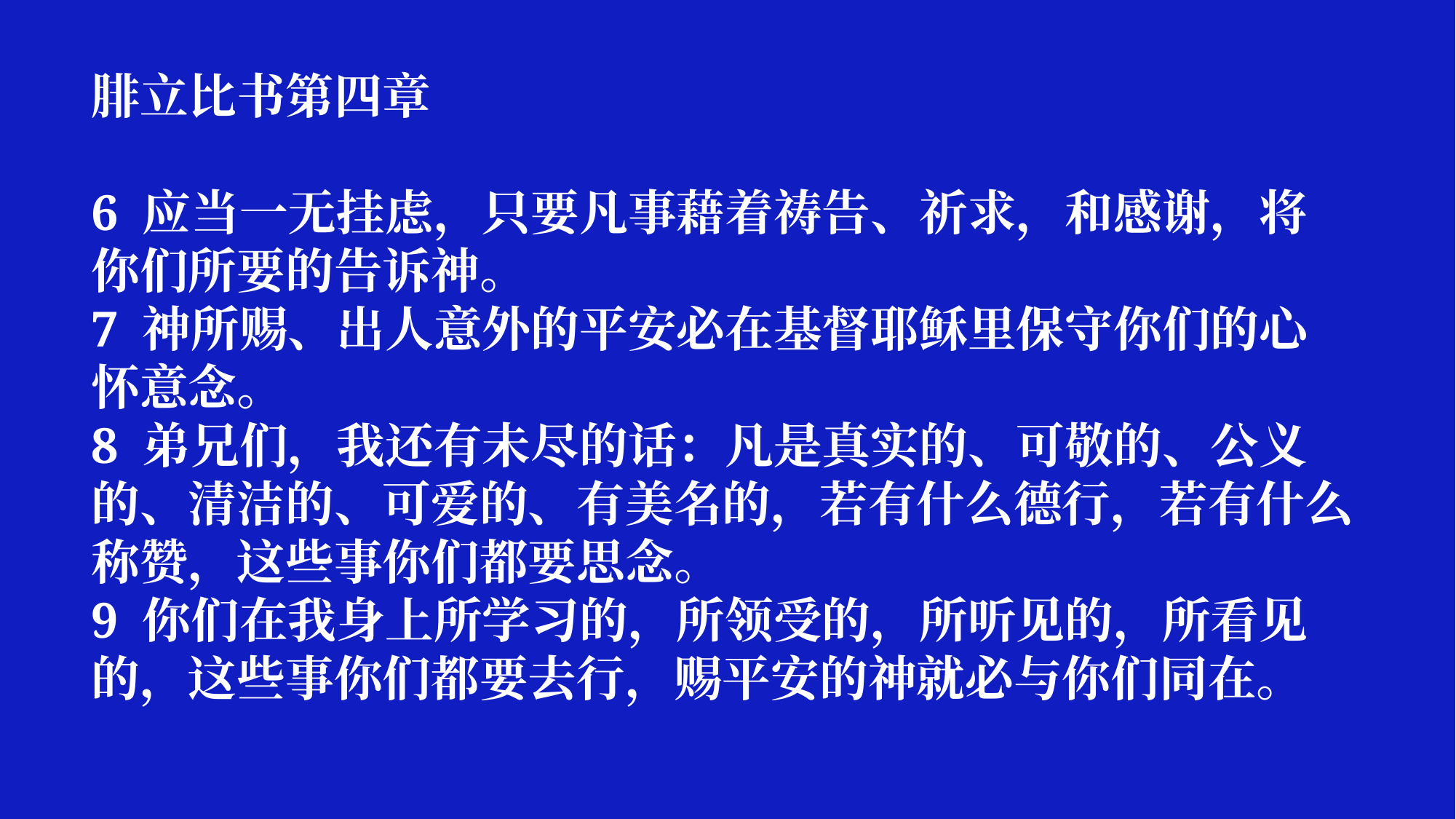

腓立比书第四章

6 应当一无挂虑，只要凡事藉着祷告、祈求，和感谢，将你们所要的告诉神。
7 神所赐、出人意外的平安必在基督耶稣里保守你们的心怀意念。
8 弟兄们，我还有未尽的话：凡是真实的、可敬的、公义的、清洁的、可爱的、有美名的，若有什么德行，若有什么称赞，这些事你们都要思念。
9 你们在我身上所学习的，所领受的，所听见的，所看见的，这些事你们都要去行，赐平安的神就必与你们同在。